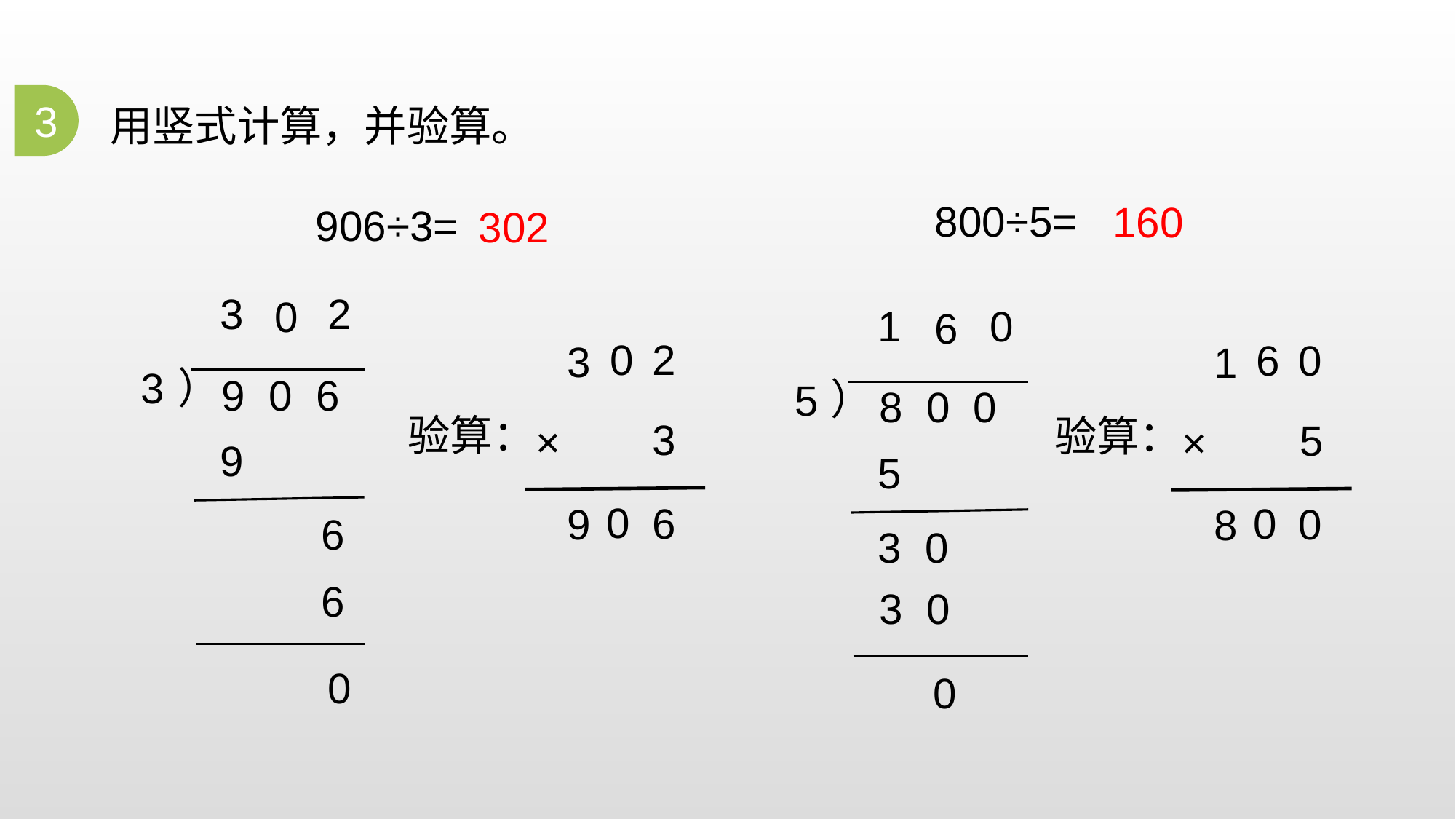

3
用竖式计算，并验算。
800÷5=
160
906÷3=
302
2
3
3
）
9  0  6
9
    6
    6
0
0
0
1
）
5
8  0  0
5
3  0

0
6
3  0
0
2
3
×

验算：
0
6
9
3
6
0
5
×

验算：
0
0
8
1